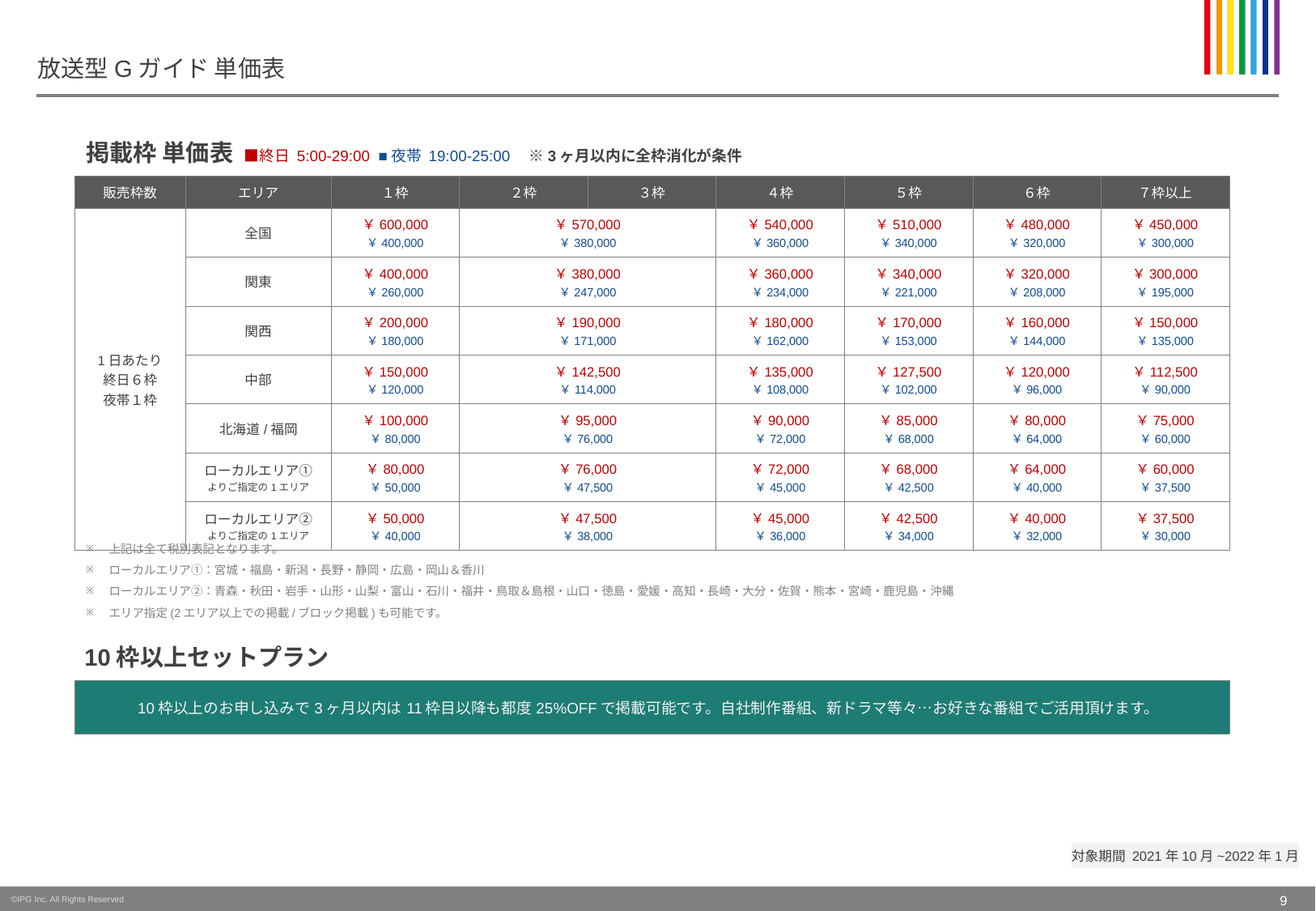

# 放送型Gガイド 単価表
掲載枠 単価表  ■終日 5:00-29:00  ■夜帯 19:00-25:00　※3ヶ月以内に全枠消化が条件
| 販売枠数 | エリア | １枠 | ２枠 | ３枠 | ４枠 | ５枠 | ６枠 | ７枠以上 |
| --- | --- | --- | --- | --- | --- | --- | --- | --- |
| 1日あたり 終日６枠 夜帯１枠 | 全国 | ￥600,000 ￥400,000 | ￥570,000 ￥380,000 |  | ￥540,000 ￥360,000 | ￥510,000 ￥340,000 | ￥480,000 ￥320,000 | ￥450,000 ￥300,000 |
|  | 関東 | ￥400,000 ￥260,000 | ￥380,000 ￥247,000 |  | ￥360,000 ￥234,000 | ￥340,000 ￥221,000 | ￥320,000 ￥208,000 | ￥300,000 ￥195,000 |
|  | 関西 | ￥200,000 ￥180,000 | ￥190,000 ￥171,000 |  | ￥180,000 ￥162,000 | ￥170,000 ￥153,000 | ￥160,000 ￥144,000 | ￥150,000 ￥135,000 |
|  | 中部 | ￥150,000 ￥120,000 | ￥142,500 ￥114,000 |  | ￥135,000 ￥108,000 | ￥127,500 ￥102,000 | ￥120,000 ￥96,000 | ￥112,500 ￥90,000 |
|  | 北海道/福岡 | ￥100,000 ￥80,000 | ￥95,000 ￥76,000 |  | ￥90,000 ￥72,000 | ￥85,000 ￥68,000 | ￥80,000 ￥64,000 | ￥75,000 ￥60,000 |
|  | ローカルエリア① よりご指定の1エリア | ￥80,000 ￥50,000 | ￥76,000 ￥47,500 |  | ￥72,000 ￥45,000 | ￥68,000 ￥42,500 | ￥64,000 ￥40,000 | ￥60,000 ￥37,500 |
|  | ローカルエリア② よりご指定の1エリア | ￥50,000 ￥40,000 | ￥47,500 ￥38,000 |  | ￥45,000 ￥36,000 | ￥42,500 ￥34,000 | ￥40,000 ￥32,000 | ￥37,500 ￥30,000 |
上記は全て税別表記となります。
ローカルエリア①：宮城・福島・新潟・長野・静岡・広島・岡山＆香川
ローカルエリア②：青森・秋田・岩手・山形・山梨・富山・石川・福井・鳥取＆島根・山口・徳島・愛媛・高知・長崎・大分・佐賀・熊本・宮崎・鹿児島・沖縄
エリア指定(2エリア以上での掲載/ブロック掲載)も可能です。
10枠以上セットプラン
| 10枠以上のお申し込みで3ヶ月以内は11枠目以降も都度25%OFFで掲載可能です。自社制作番組、新ドラマ等々…お好きな番組でご活用頂けます。 |
| --- |
対象期間 2021年10月~2022年1月
9
©IPG Inc. All Rights Reserved